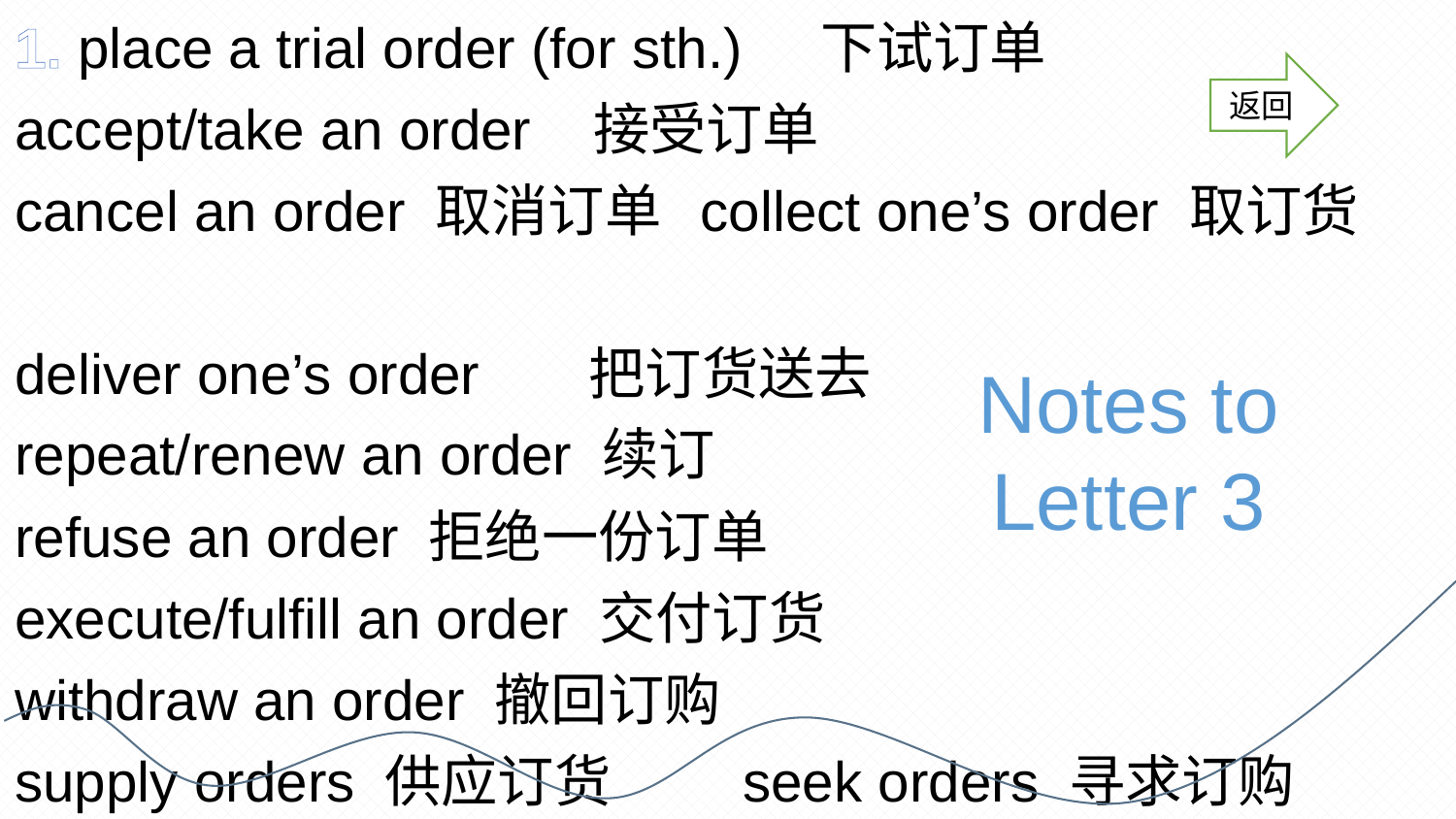

1. place a trial order (for sth.)    下试订单
accept/take an order   接受订单
cancel an order 取消订单  collect one’s order 取订货
deliver one’s order      把订货送去
repeat/renew an order 续订
refuse an order 拒绝一份订单
execute/fulfill an order 交付订货
withdraw an order 撤回订购
supply orders 供应订货	seek orders 寻求订购

返回
Notes to Letter 3